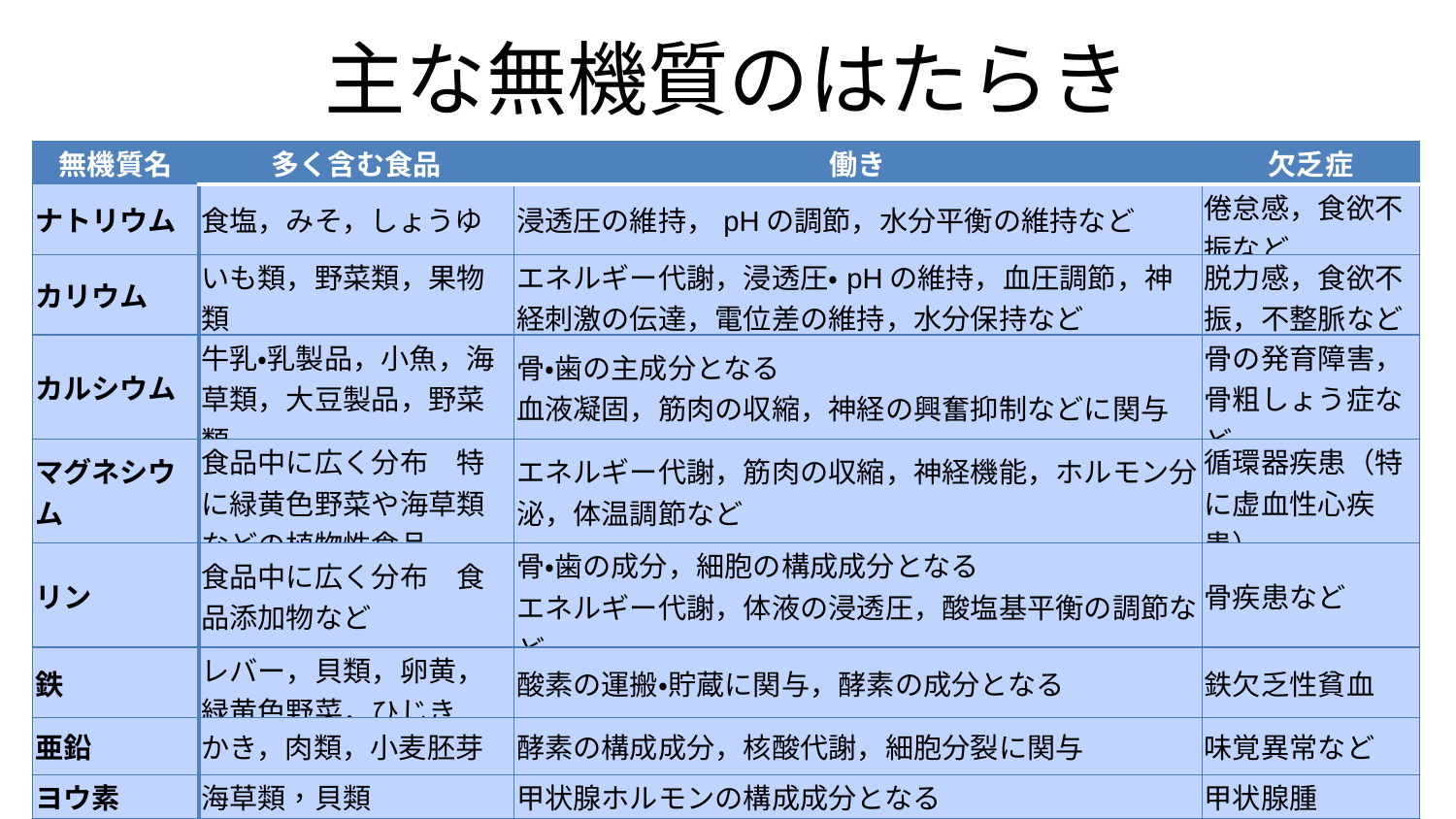

# 主な無機質のはたらき
| 無機質名 | 多く含む食品 | 働き | 欠乏症 |
| --- | --- | --- | --- |
| ナトリウム | 食塩，みそ，しょうゆ | 浸透圧の維持，pHの調節，水分平衡の維持など | 倦怠感，食欲不振など |
| カリウム | いも類，野菜類，果物類 | エネルギー代謝，浸透圧・pHの維持，血圧調節，神経刺激の伝達，電位差の維持，水分保持など | 脱力感，食欲不振，不整脈など |
| カルシウム | 牛乳・乳製品，小魚，海草類，大豆製品，野菜類 | 骨・歯の主成分となる 血液凝固，筋肉の収縮，神経の興奮抑制などに関与 | 骨の発育障害，骨粗しょう症など |
| マグネシウム | 食品中に広く分布　特に緑黄色野菜や海草類などの植物性食品 | エネルギー代謝，筋肉の収縮，神経機能，ホルモン分泌，体温調節など | 循環器疾患（特に虚血性心疾患） |
| リン | 食品中に広く分布　食品添加物など | 骨・歯の成分，細胞の構成成分となる エネルギー代謝，体液の浸透圧，酸塩基平衡の調節など | 骨疾患など |
| 鉄 | レバー，貝類，卵黄，緑黄色野菜，ひじき | 酸素の運搬・貯蔵に関与，酵素の成分となる | 鉄欠乏性貧血 |
| 亜鉛 | かき，肉類，小麦胚芽 | 酵素の構成成分，核酸代謝，細胞分裂に関与 | 味覚異常など |
| ヨウ素 | 海草類，貝類 | 甲状腺ホルモンの構成成分となる | 甲状腺腫 |
出典：国立循環器病研究センター　循環器病情報サービス　http://www.ncvc.go.jp/cvdinfo/treatment/diet01.html#-1-1